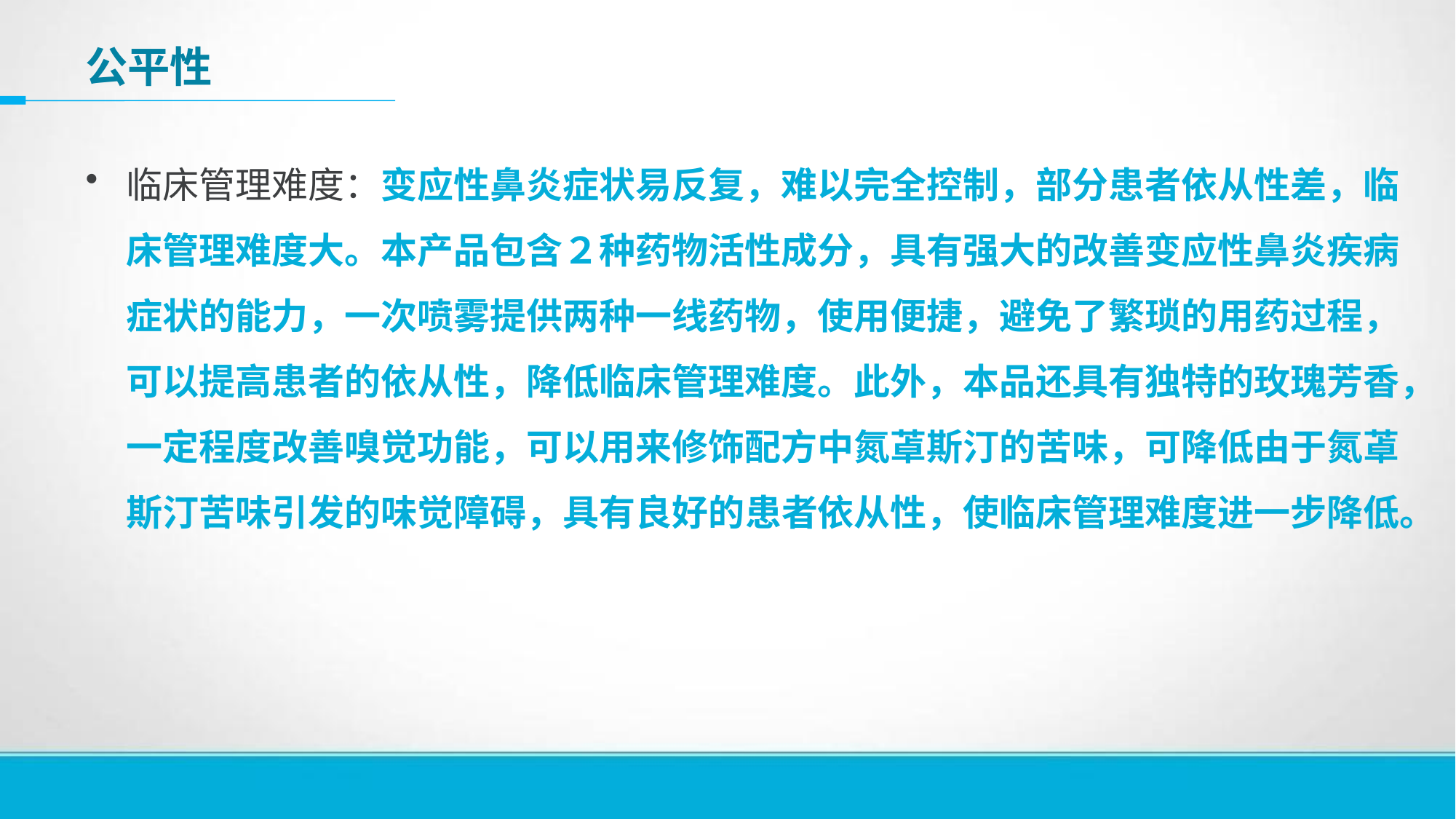

# 公平性
临床管理难度：变应性鼻炎症状易反复，难以完全控制，部分患者依从性差，临床管理难度大。本产品包含２种药物活性成分，具有强大的改善变应性鼻炎疾病症状的能力，一次喷雾提供两种一线药物，使用便捷，避免了繁琐的用药过程，可以提高患者的依从性，降低临床管理难度。此外，本品还具有独特的玫瑰芳香，一定程度改善嗅觉功能，可以用来修饰配方中氮䓬斯汀的苦味，可降低由于氮䓬斯汀苦味引发的味觉障碍，具有良好的患者依从性，使临床管理难度进一步降低。